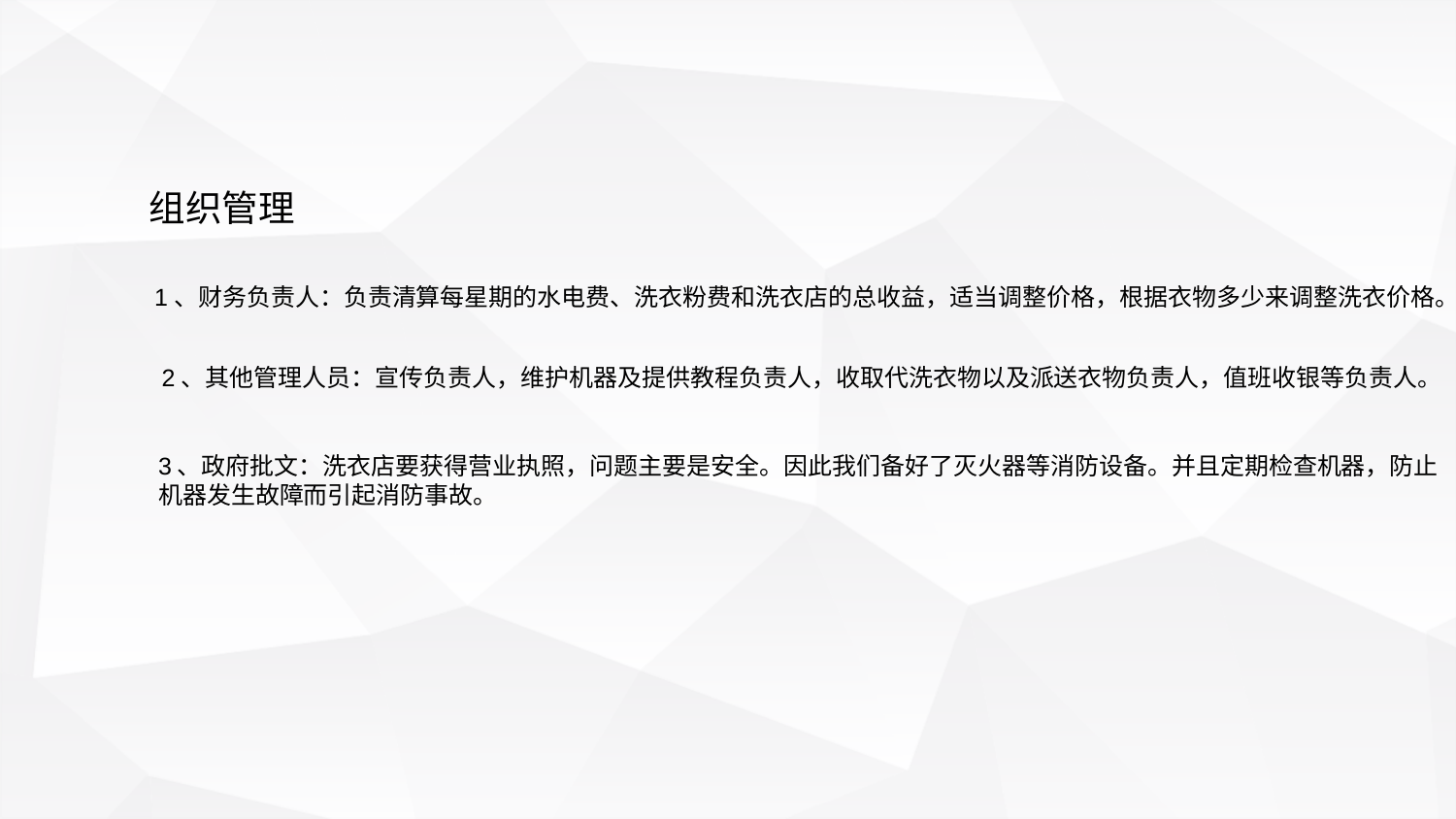

组织管理

1、财务负责人：负责清算每星期的水电费、洗衣粉费和洗衣店的总收益，适当调整价格，根据衣物多少来调整洗衣价格。
2、其他管理人员：宣传负责人，维护机器及提供教程负责人，收取代洗衣物以及派送衣物负责人，值班收银等负责人。
3、政府批文：洗衣店要获得营业执照，问题主要是安全。因此我们备好了灭火器等消防设备。并且定期检查机器，防止机器发生故障而引起消防事故。